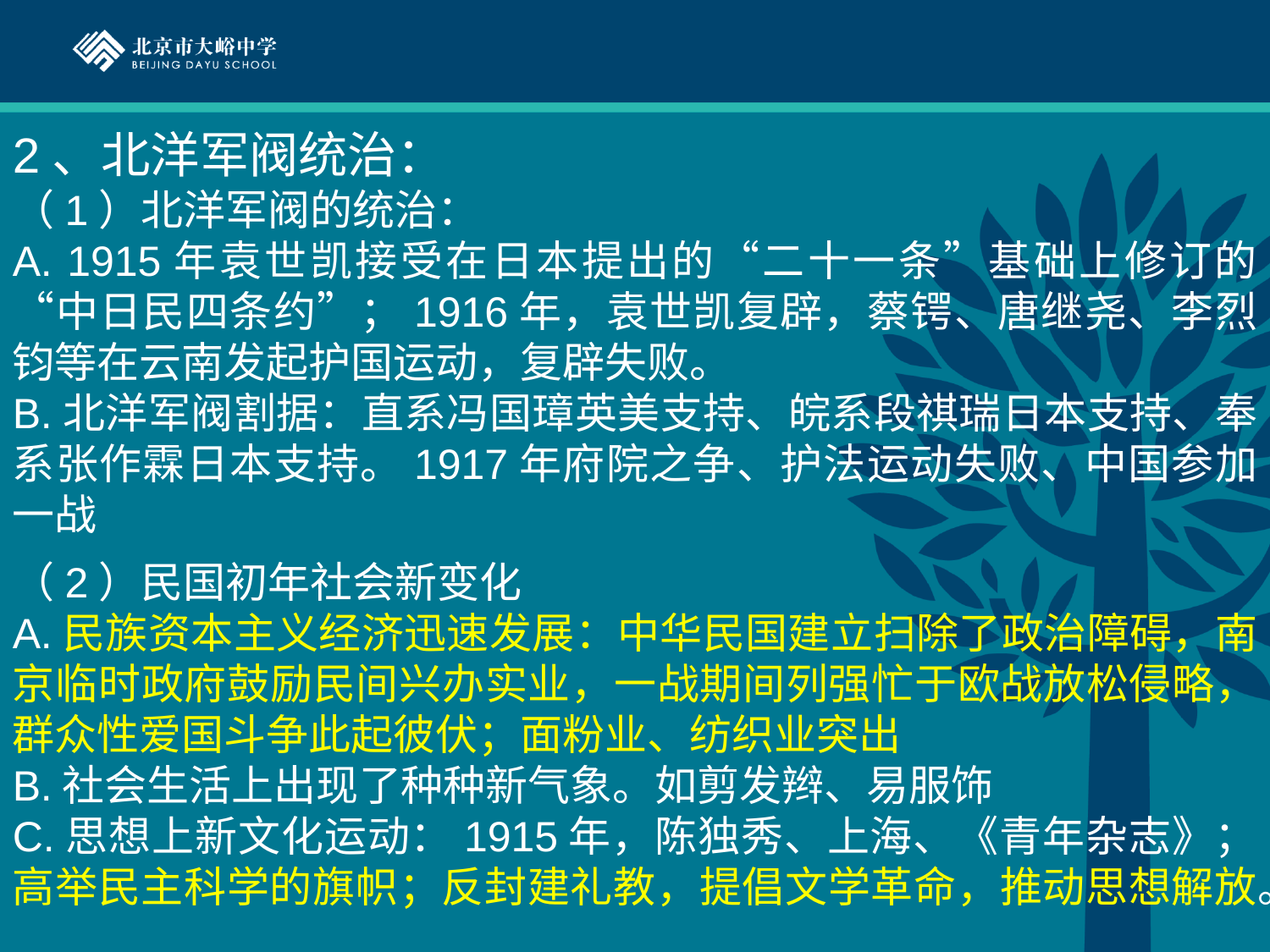

2、北洋军阀统治：
（1）北洋军阀的统治：
A. 1915年袁世凯接受在日本提出的“二十一条”基础上修订的“中日民四条约”；1916年，袁世凯复辟，蔡锷、唐继尧、李烈钧等在云南发起护国运动，复辟失败。
B.北洋军阀割据：直系冯国璋英美支持、皖系段祺瑞日本支持、奉系张作霖日本支持。1917年府院之争、护法运动失败、中国参加一战
（2）民国初年社会新变化
A.民族资本主义经济迅速发展：中华民国建立扫除了政治障碍，南京临时政府鼓励民间兴办实业，一战期间列强忙于欧战放松侵略，群众性爱国斗争此起彼伏；面粉业、纺织业突出
B.社会生活上出现了种种新气象。如剪发辫、易服饰
C.思想上新文化运动：1915年，陈独秀、上海、《青年杂志》；高举民主科学的旗帜；反封建礼教，提倡文学革命，推动思想解放。